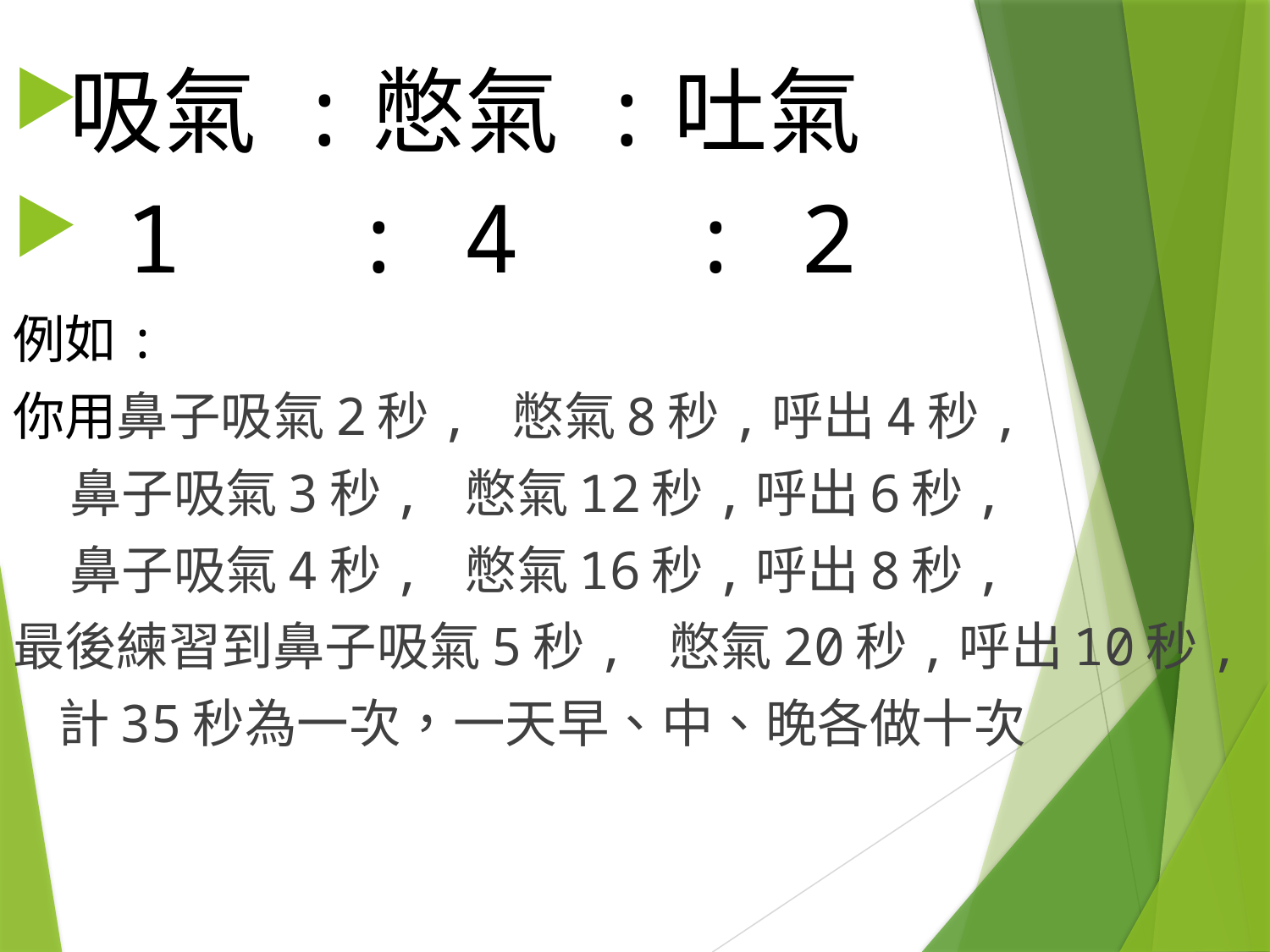

吸氣 :憋氣 :吐氣
 1   : 4   : 2
例如:
你用鼻子吸氣2秒, 憋氣8秒,呼出4秒,
    鼻子吸氣3秒, 憋氣12秒,呼出6秒,
    鼻子吸氣4秒, 憋氣16秒,呼出8秒,
最後練習到鼻子吸氣5秒, 憋氣20秒,呼出10秒,
   計35秒為一次，一天早、中、晚各做十次
#